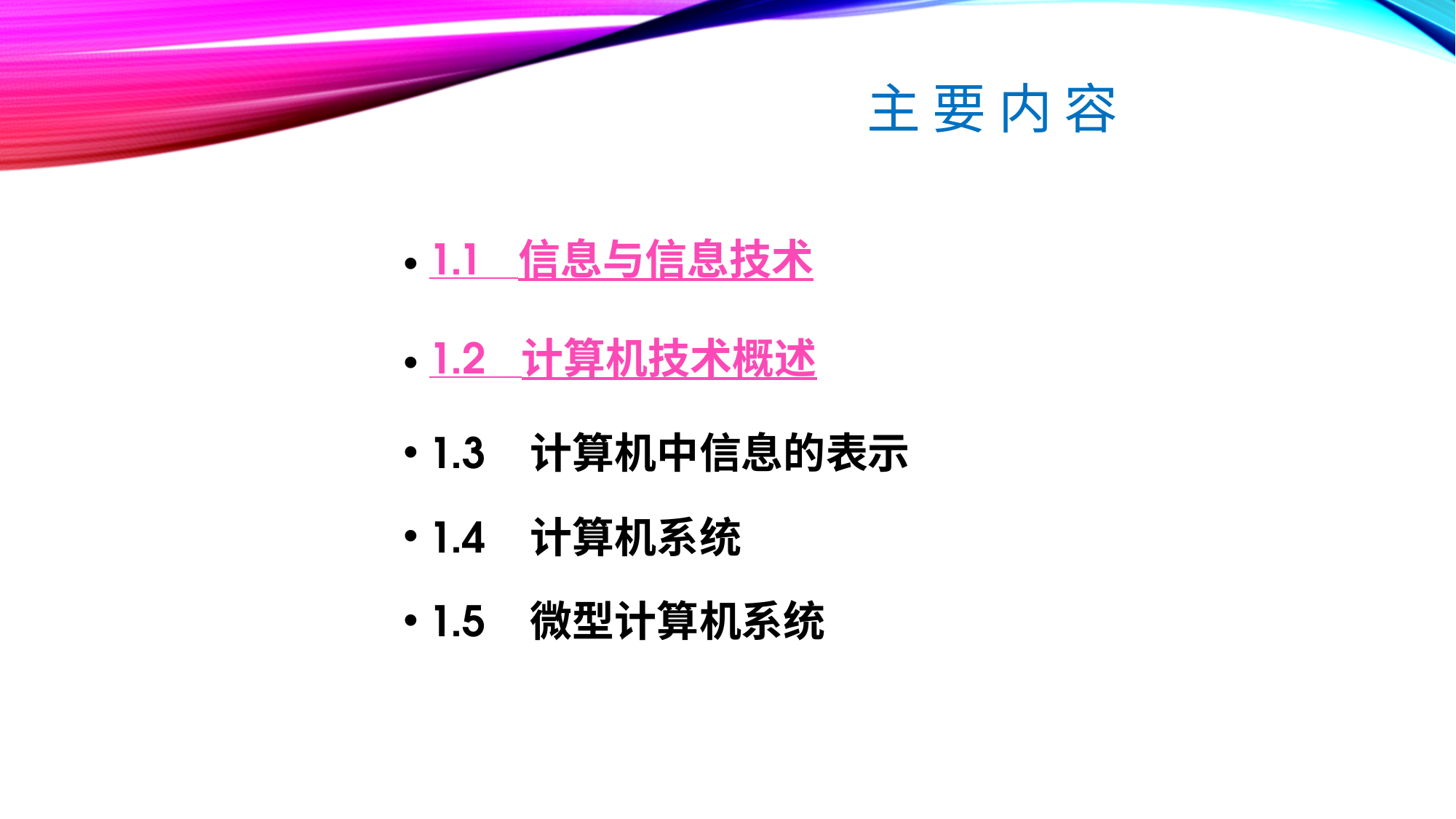

# 主 要 内 容
1.1   信息与信息技术
1.2   计算机技术概述
1.3   计算机中信息的表示
1.4   计算机系统
1.5   微型计算机系统